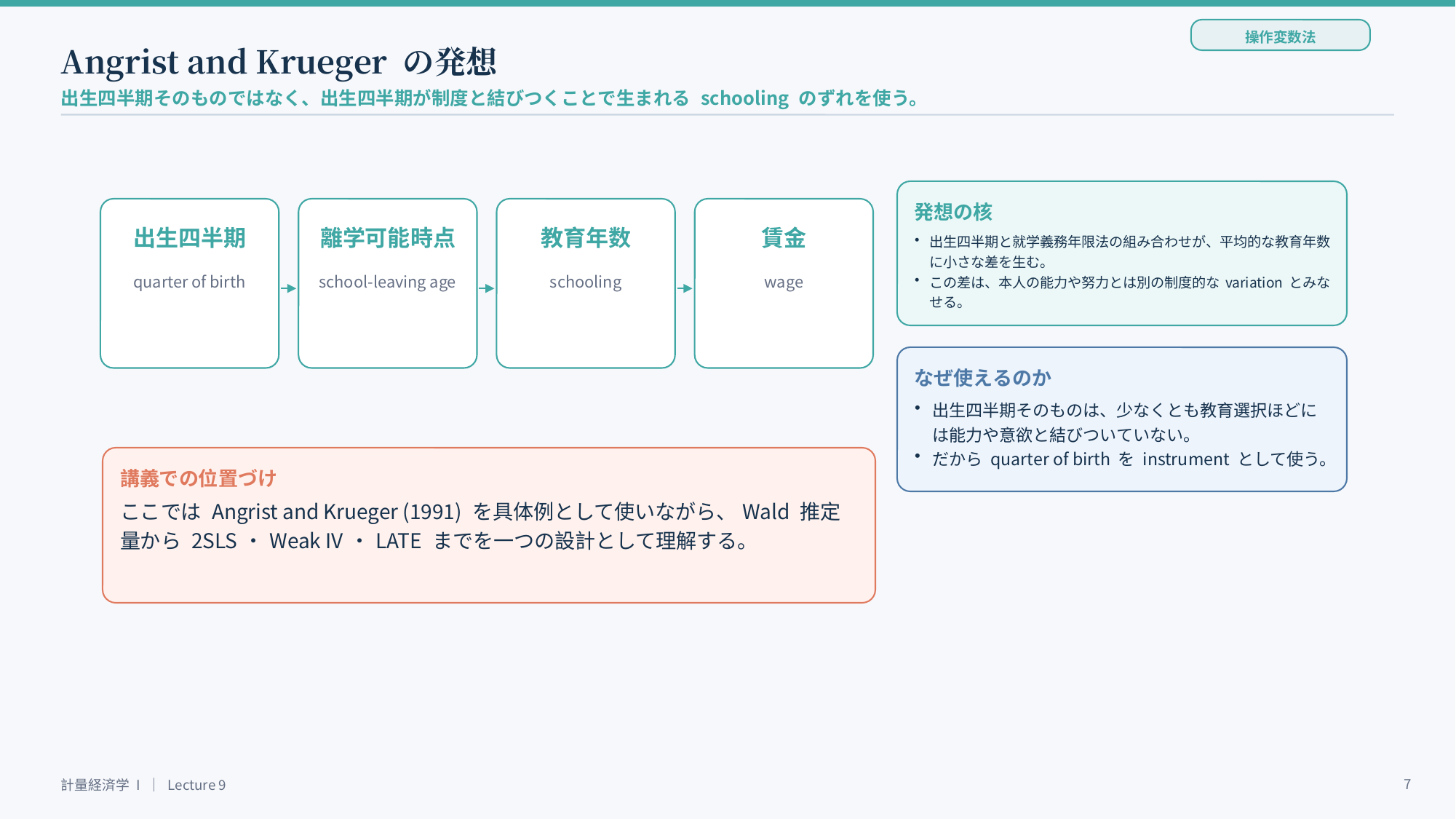

操作変数法
Angrist and Krueger の発想
出生四半期そのものではなく、出生四半期が制度と結びつくことで生まれる schooling のずれを使う。

発想の核

出生四半期
離学可能時点
教育年数
賃金
出生四半期と就学義務年限法の組み合わせが、平均的な教育年数に小さな差を生む。
この差は、本人の能力や努力とは別の制度的な variation とみなせる。
quarter of birth
school-leaving age
schooling
wage

なぜ使えるのか
出生四半期そのものは、少なくとも教育選択ほどには能力や意欲と結びついていない。
だから quarter of birth を instrument として使う。

講義での位置づけ
ここでは Angrist and Krueger (1991) を具体例として使いながら、Wald 推定量から 2SLS・Weak IV・LATE までを一つの設計として理解する。
7
計量経済学 I ｜ Lecture 9